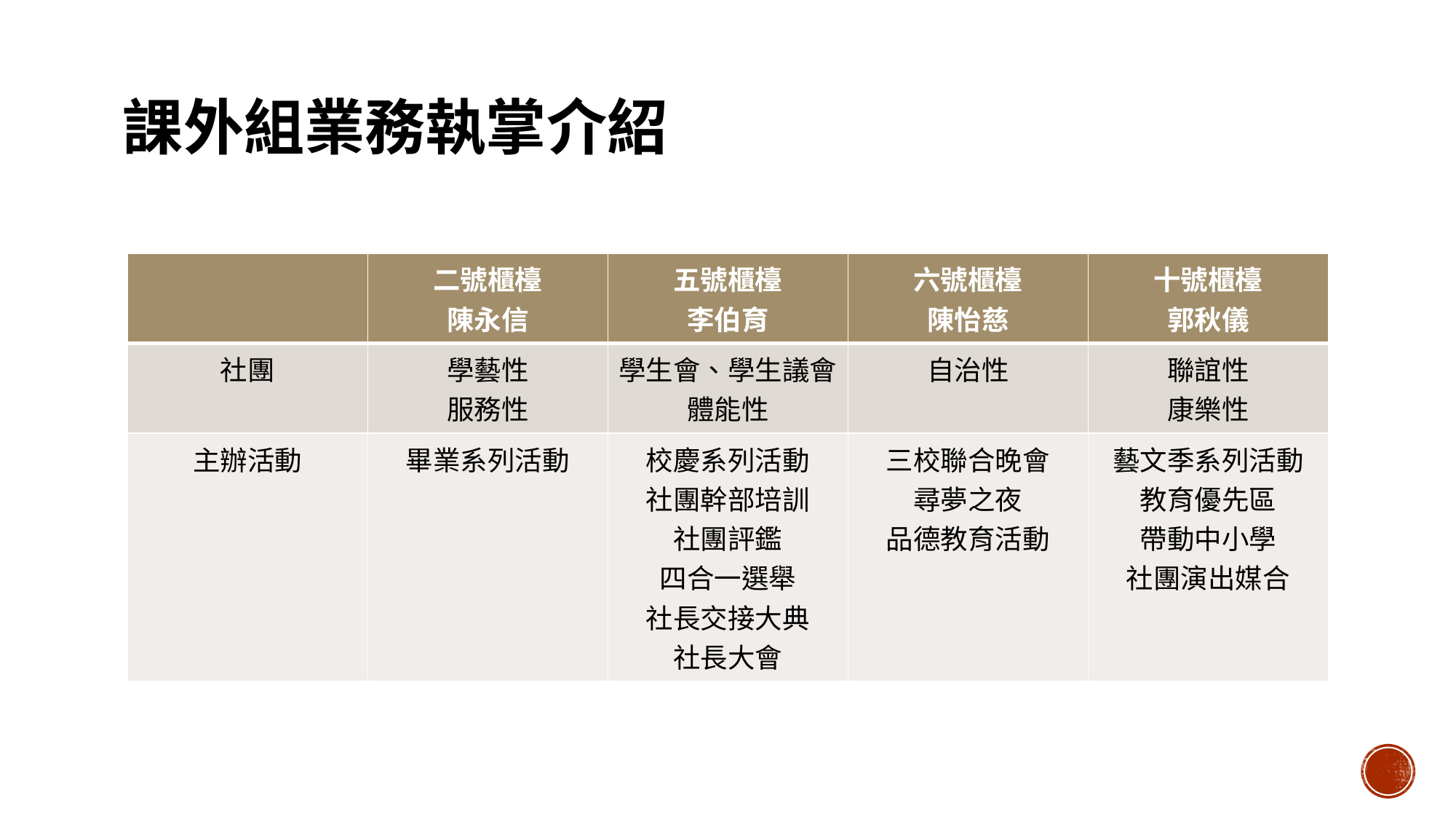

# 課外組業務執掌介紹
|  | 二號櫃檯 陳永信 | 五號櫃檯 李伯育 | 六號櫃檯 陳怡慈 | 十號櫃檯 郭秋儀 |
| --- | --- | --- | --- | --- |
| 社團 | 學藝性 服務性 | 學生會、學生議會 體能性 | 自治性 | 聯誼性 康樂性 |
| 主辦活動 | 畢業系列活動 | 校慶系列活動 社團幹部培訓 社團評鑑 四合一選舉 社長交接大典 社長大會 | 三校聯合晚會 尋夢之夜 品德教育活動 | 藝文季系列活動 教育優先區 帶動中小學 社團演出媒合 |